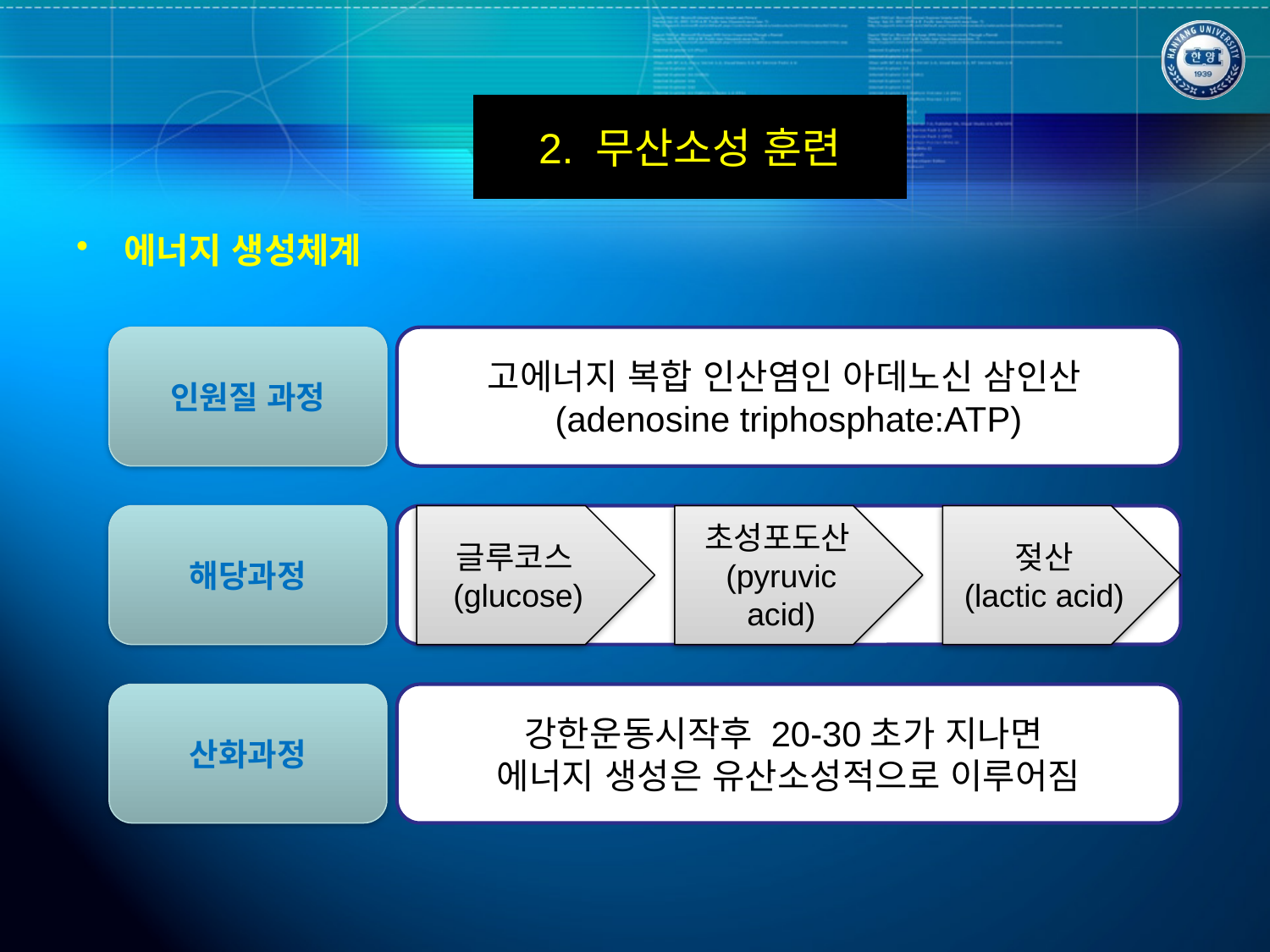

# 2. 무산소성 훈련
에너지 생성체계
인원질 과정
고에너지 복합 인산염인 아데노신 삼인산(adenosine triphosphate:ATP)

해당과정
글루코스(glucose)
초성포도산(pyruvic acid)
젖산
(lactic acid)
강한운동시작후 20-30초가 지나면
에너지 생성은 유산소성적으로 이루어짐
산화과정